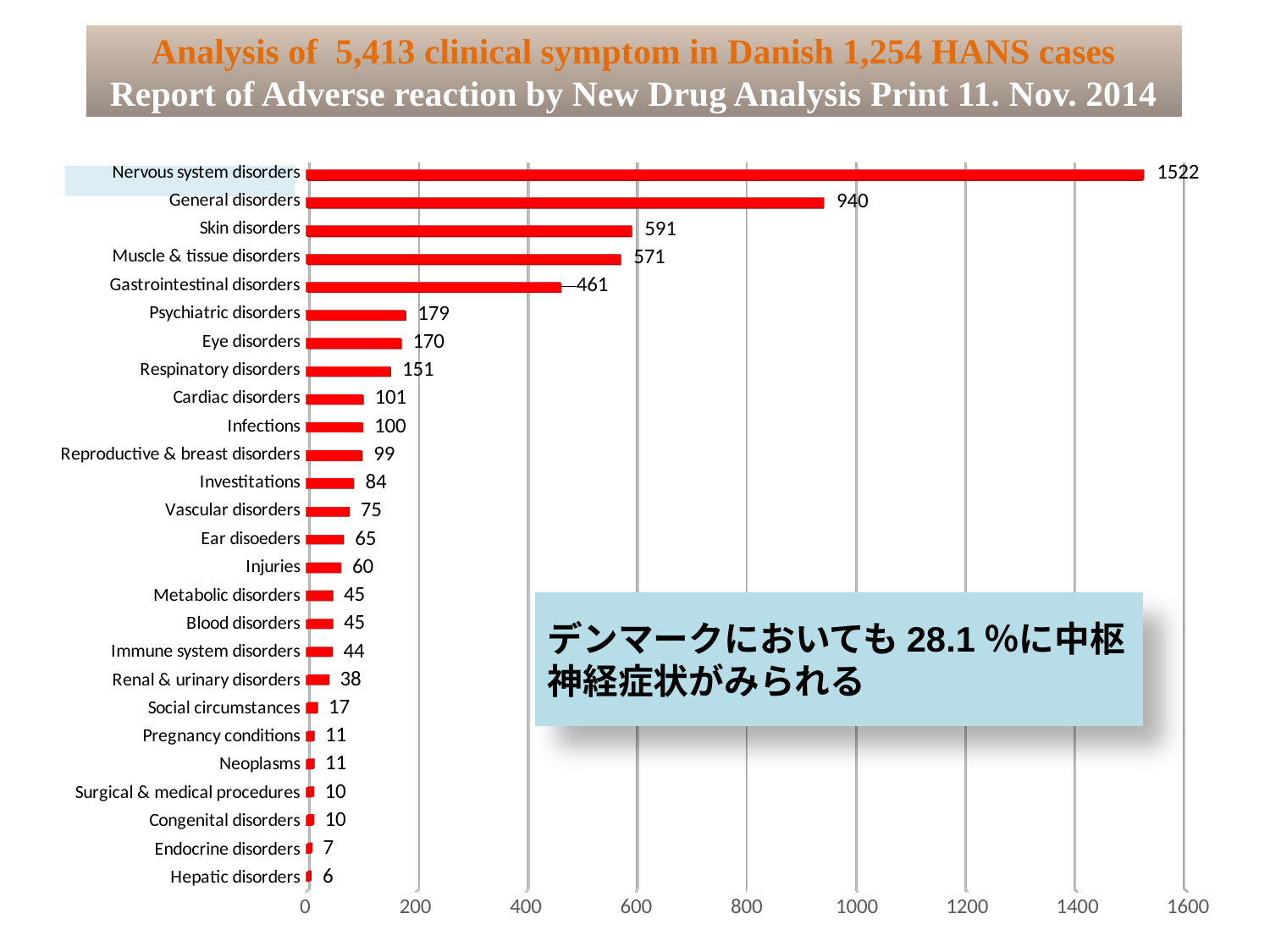

# Analysis of  5,413 clinical symptom in Danish 1,254 HANS cases Report of Adverse reaction by New Drug Analysis Print 11. Nov. 2014

[unsupported chart]

デンマークにおいても28.1％に中枢神経症状がみられる